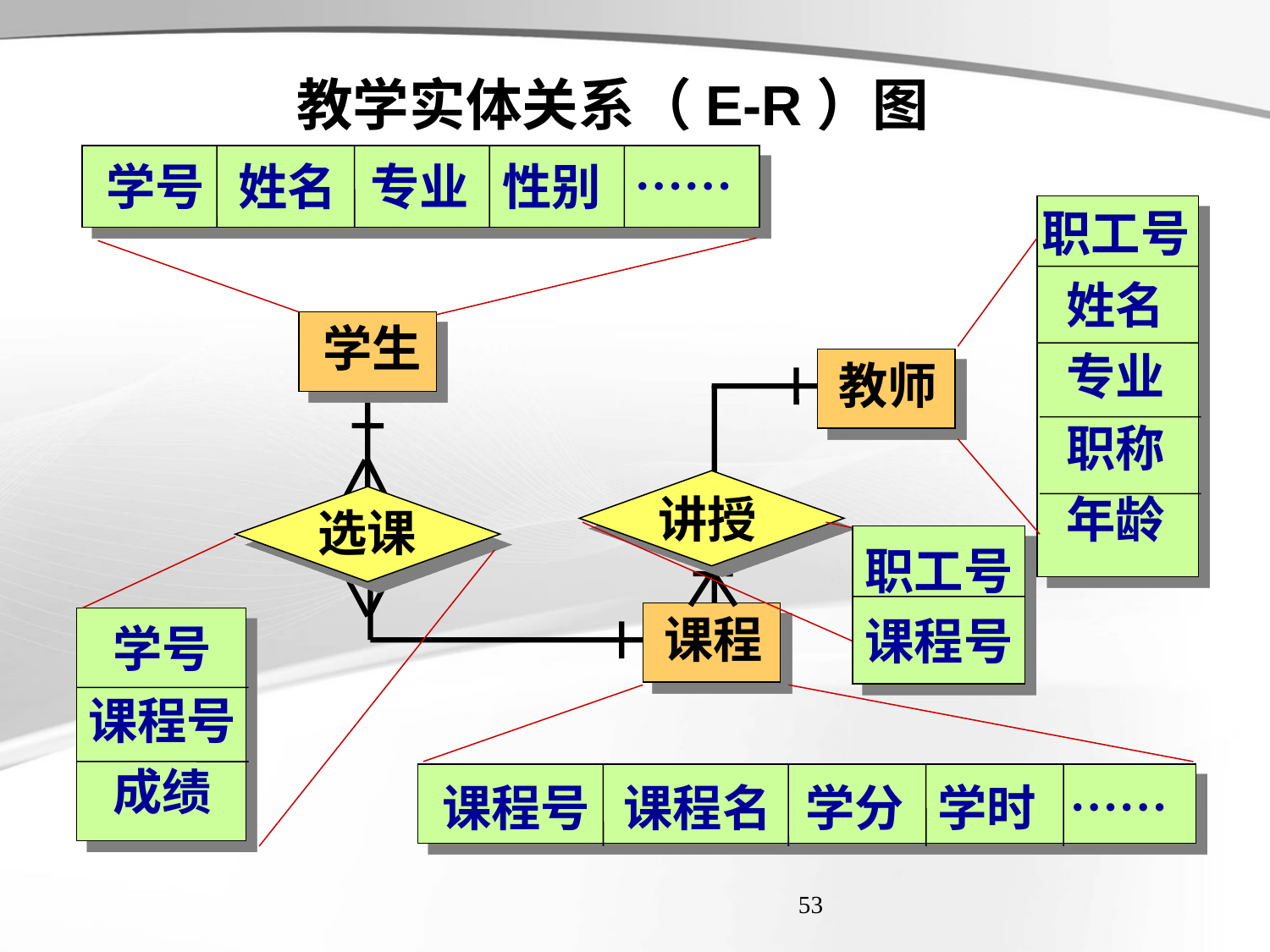

教学实体关系（E-R）图

学号   姓名   专业   性别   ……
职工号
姓名
专业
职称
年龄

学生

教师

选课

课程

学号
课程号
成绩

课程号   课程名   学分   学时   ……
讲授

职工号
课程号

53